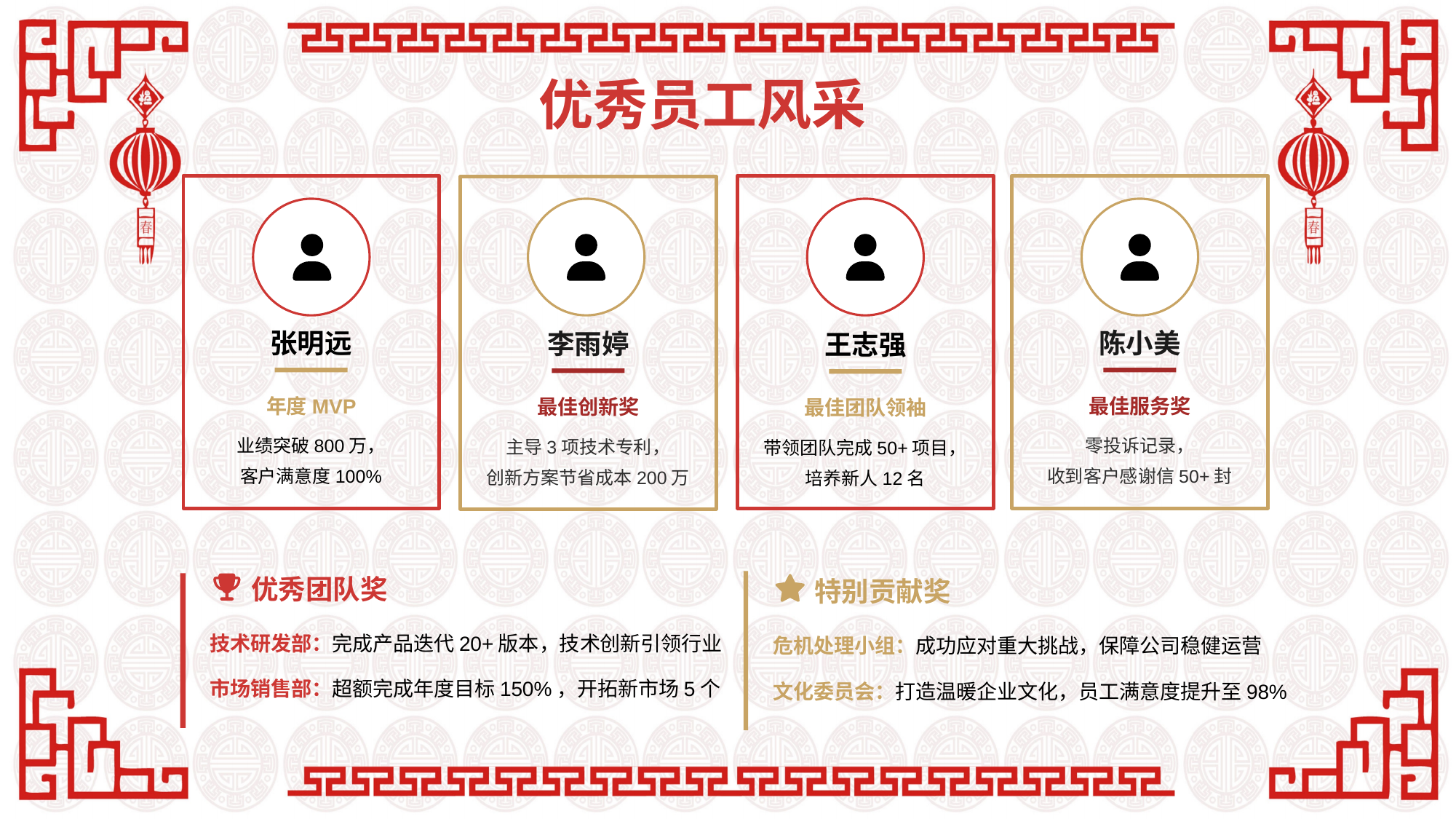

优秀员工风采

张明远
陈小美
李雨婷
王志强

年度MVP
最佳服务奖
最佳创新奖
最佳团队领袖
业绩突破800万，
客户满意度100%
零投诉记录，
收到客户感谢信50+封
主导3项技术专利，
创新方案节省成本200万
带领团队完成50+项目，
培养新人12名
优秀团队奖

特别贡献奖

技术研发部：完成产品迭代20+版本，技术创新引领行业
危机处理小组：成功应对重大挑战，保障公司稳健运营
市场销售部：超额完成年度目标150%，开拓新市场5个
文化委员会：打造温暖企业文化，员工满意度提升至98%